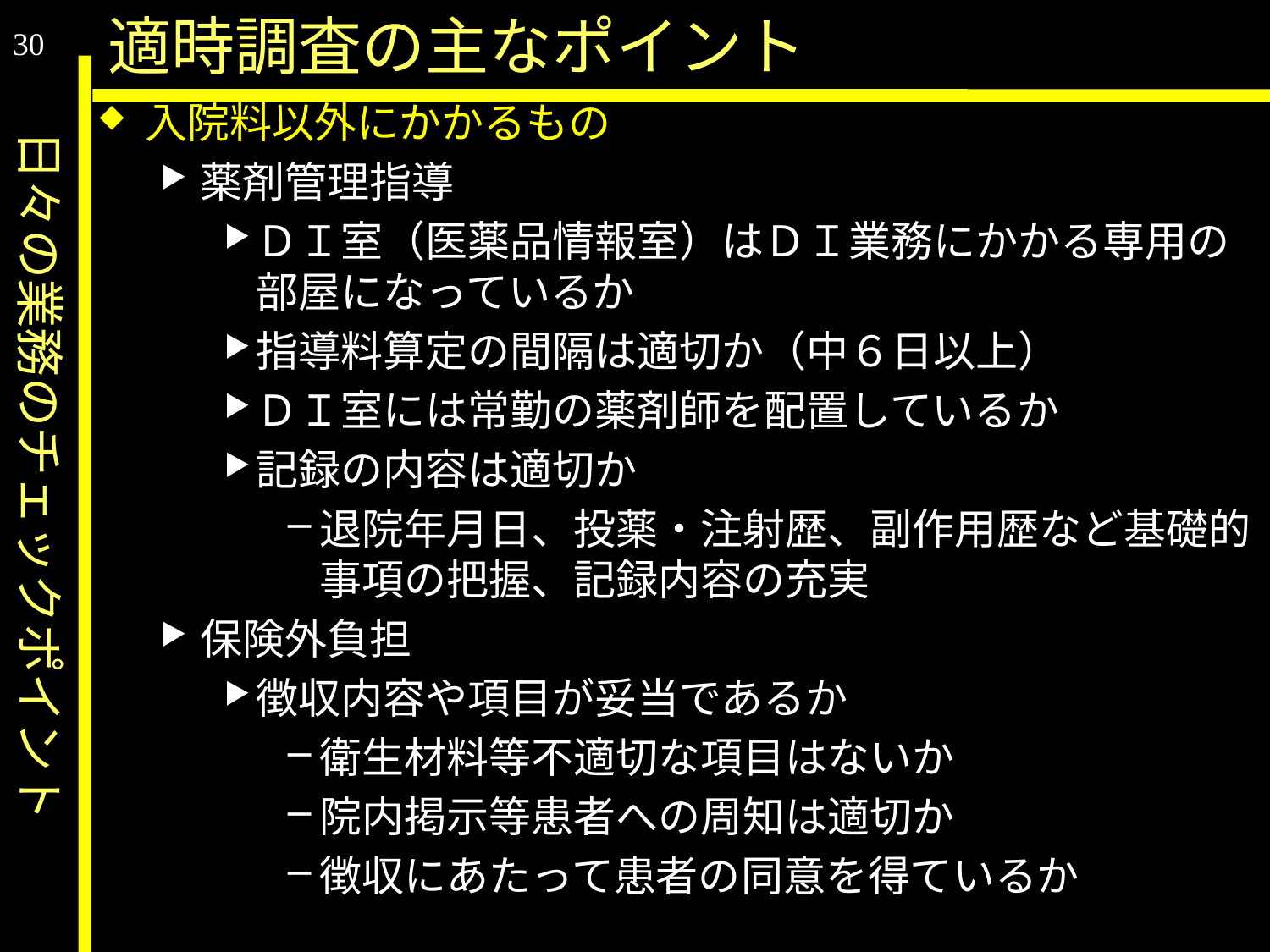

日々の業務のチェックポイント
適時調査の主なポイント
30

入院料以外にかかるもの
薬剤管理指導
ＤＩ室（医薬品情報室）はＤＩ業務にかかる専用の部屋になっているか
指導料算定の間隔は適切か（中６日以上）
ＤＩ室には常勤の薬剤師を配置しているか
記録の内容は適切か
退院年月日、投薬・注射歴、副作用歴など基礎的事項の把握、記録内容の充実
保険外負担
徴収内容や項目が妥当であるか
衛生材料等不適切な項目はないか
院内掲示等患者への周知は適切か
徴収にあたって患者の同意を得ているか